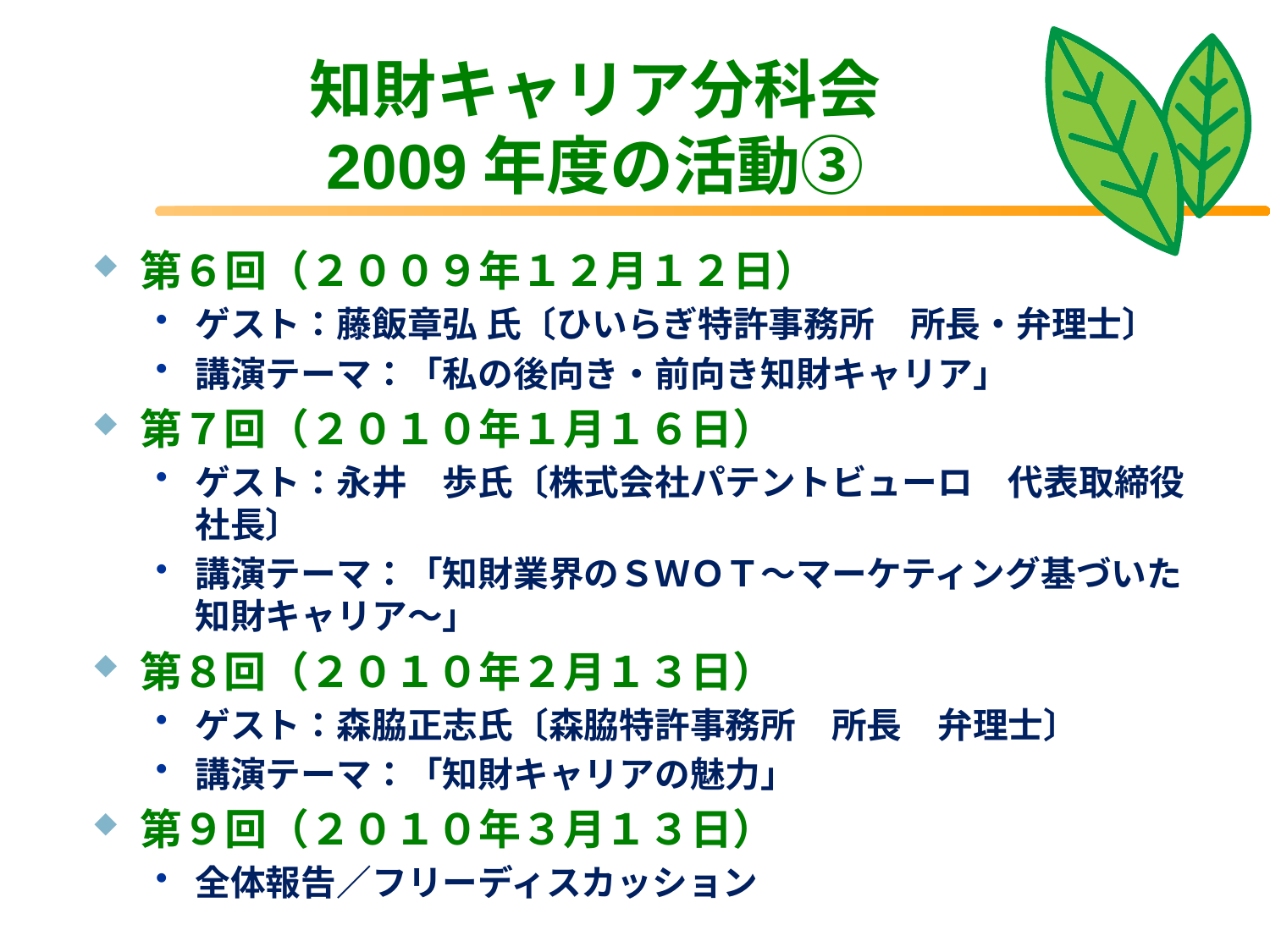

# 知財キャリア分科会 2009年度の活動③
第６回（２００９年１２月１２日）
ゲスト：藤飯章弘 氏〔ひいらぎ特許事務所　所長・弁理士〕
講演テーマ：「私の後向き・前向き知財キャリア」
第７回（２０１０年１月１６日）
ゲスト：永井　歩氏〔株式会社パテントビューロ　代表取締役社長〕
講演テーマ：「知財業界のＳＷＯＴ～マーケティング基づいた知財キャリア～」
第８回（２０１０年２月１３日）
ゲスト：森脇正志氏〔森脇特許事務所　所長　弁理士〕
講演テーマ：「知財キャリアの魅力」
第９回（２０１０年３月１３日）
全体報告／フリーディスカッション